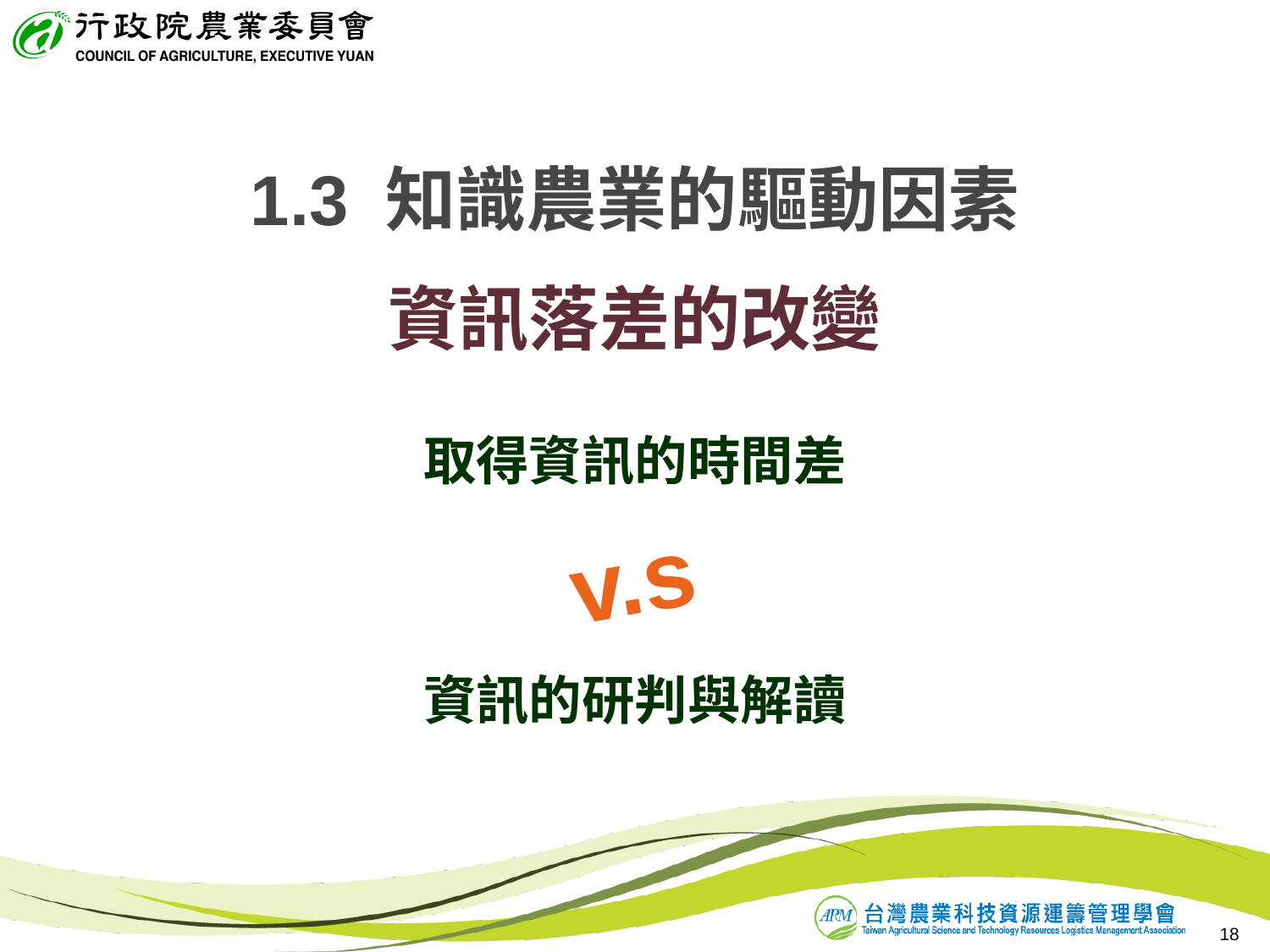

1.3 知識農業的驅動因素
# 資訊落差的改變
取得資訊的時間差
v.s
資訊的研判與解讀
18